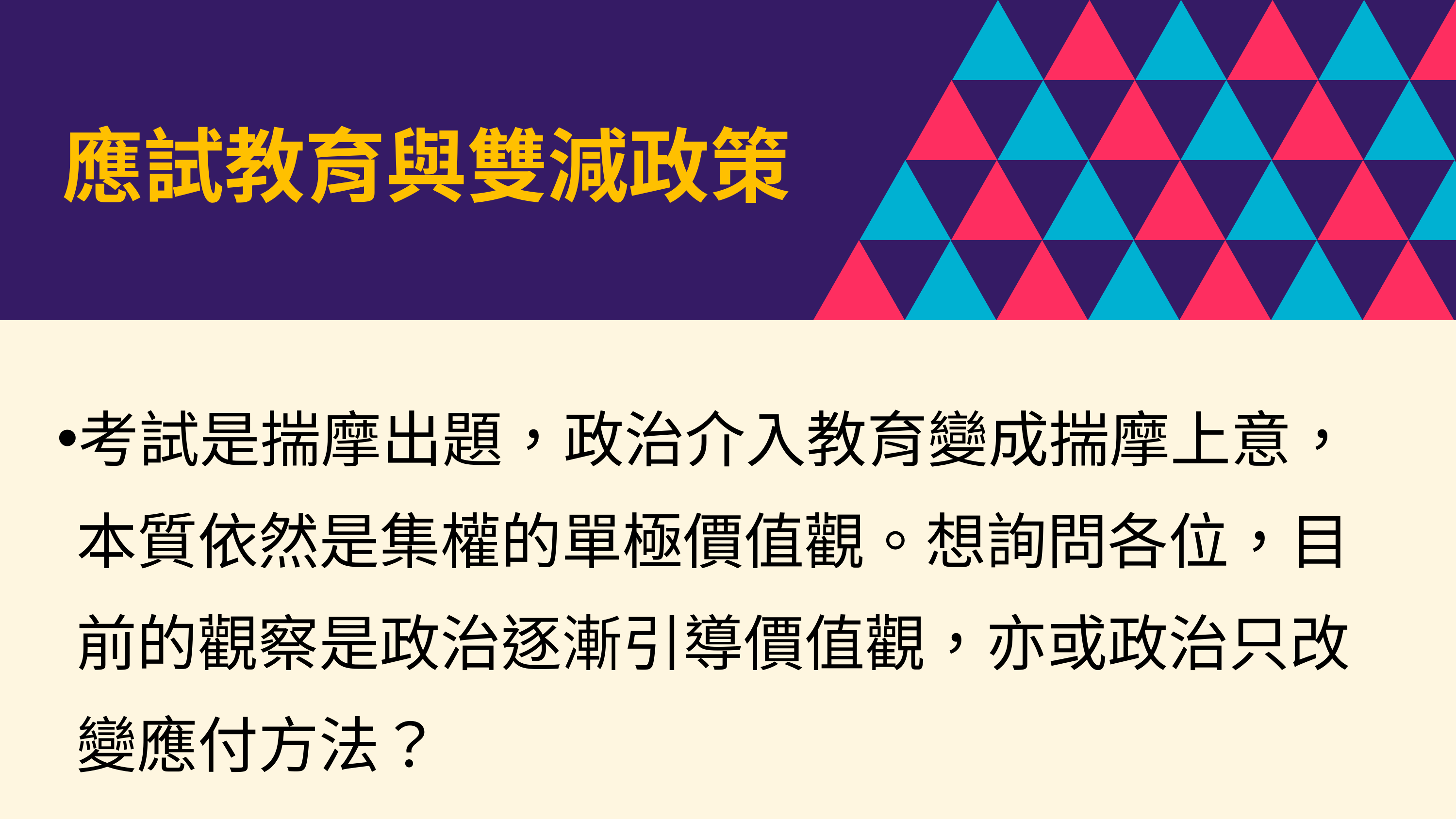

應試教育與雙減政策
考試是揣摩出題，政治介入教育變成揣摩上意，本質依然是集權的單極價值觀。想詢問各位，目前的觀察是政治逐漸引導價值觀，亦或政治只改變應付方法？